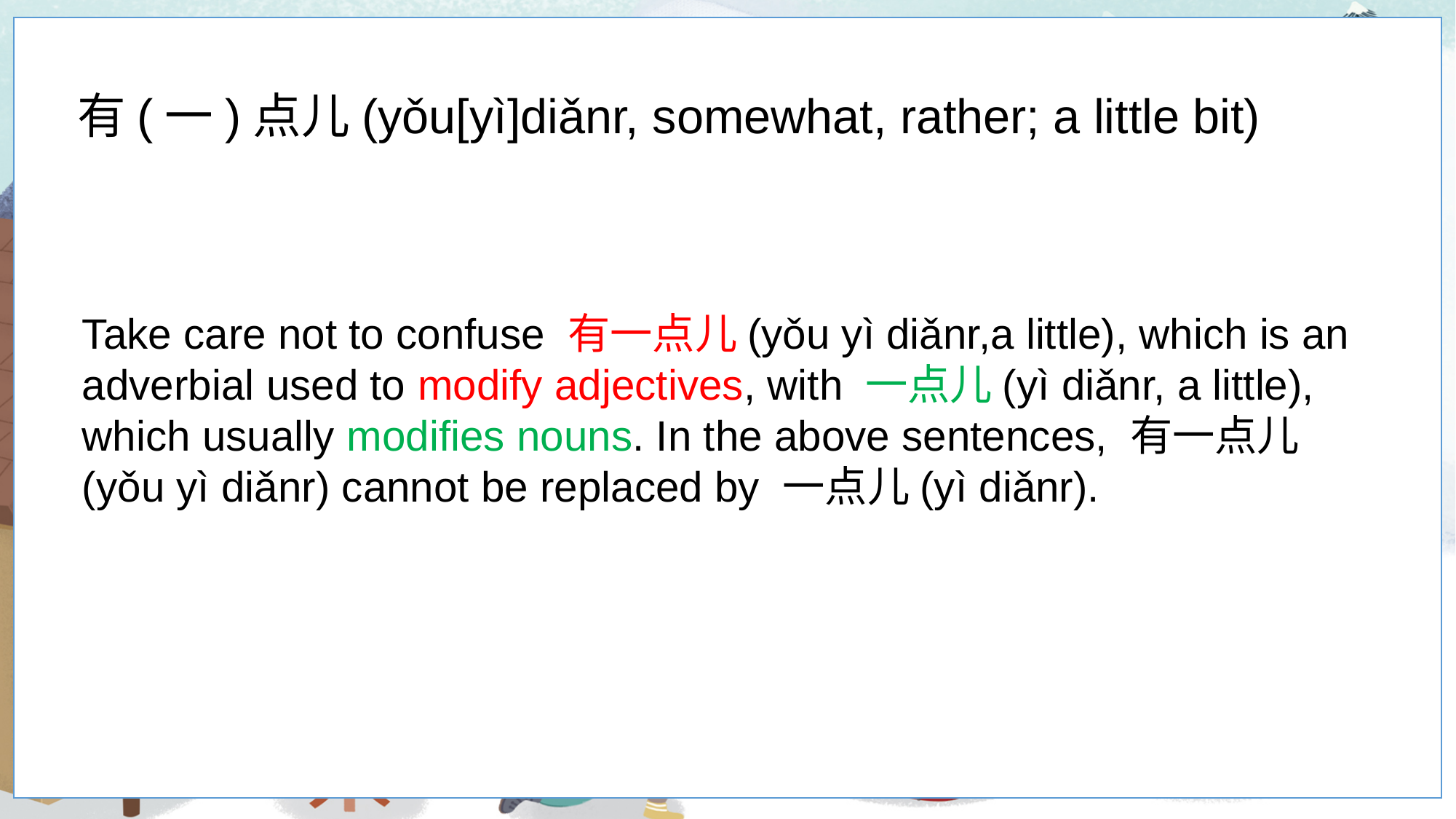

有(一)点儿(yǒu[yì]diǎnr, somewhat, rather; a little bit)
Take care not to confuse 有一点儿(yǒu yì diǎnr,a little), which is an adverbial used to modify adjectives, with 一点儿(yì diǎnr, a little), which usually modifies nouns. In the above sentences, 有一点儿(yǒu yì diǎnr) cannot be replaced by 一点儿(yì diǎnr).